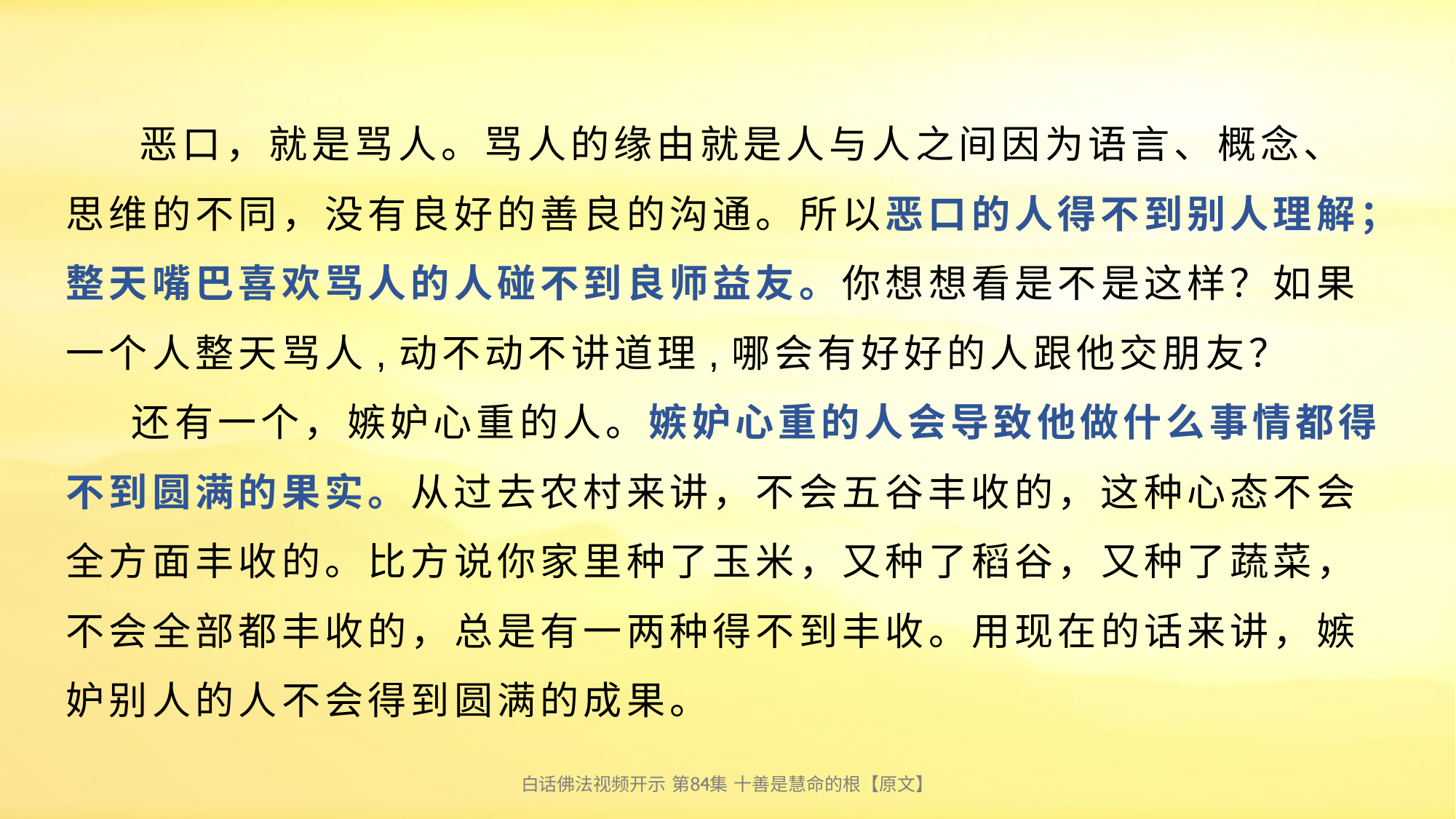

# 恶口，就是骂人。骂人的缘由就是人与人之间因为语言、概念、思维的不同，没有良好的善良的沟通。所以恶口的人得不到别人理解；整天嘴巴喜欢骂人的人碰不到良师益友。你想想看是不是这样？如果一个人整天骂人,动不动不讲道理,哪会有好好的人跟他交朋友？ 还有一个，嫉妒心重的人。嫉妒心重的人会导致他做什么事情都得不到圆满的果实。从过去农村来讲，不会五谷丰收的，这种心态不会全方面丰收的。比方说你家里种了玉米，又种了稻谷，又种了蔬菜，不会全部都丰收的，总是有一两种得不到丰收。用现在的话来讲，嫉妒别人的人不会得到圆满的成果。
白话佛法视频开示 第84集 十善是慧命的根【原文】